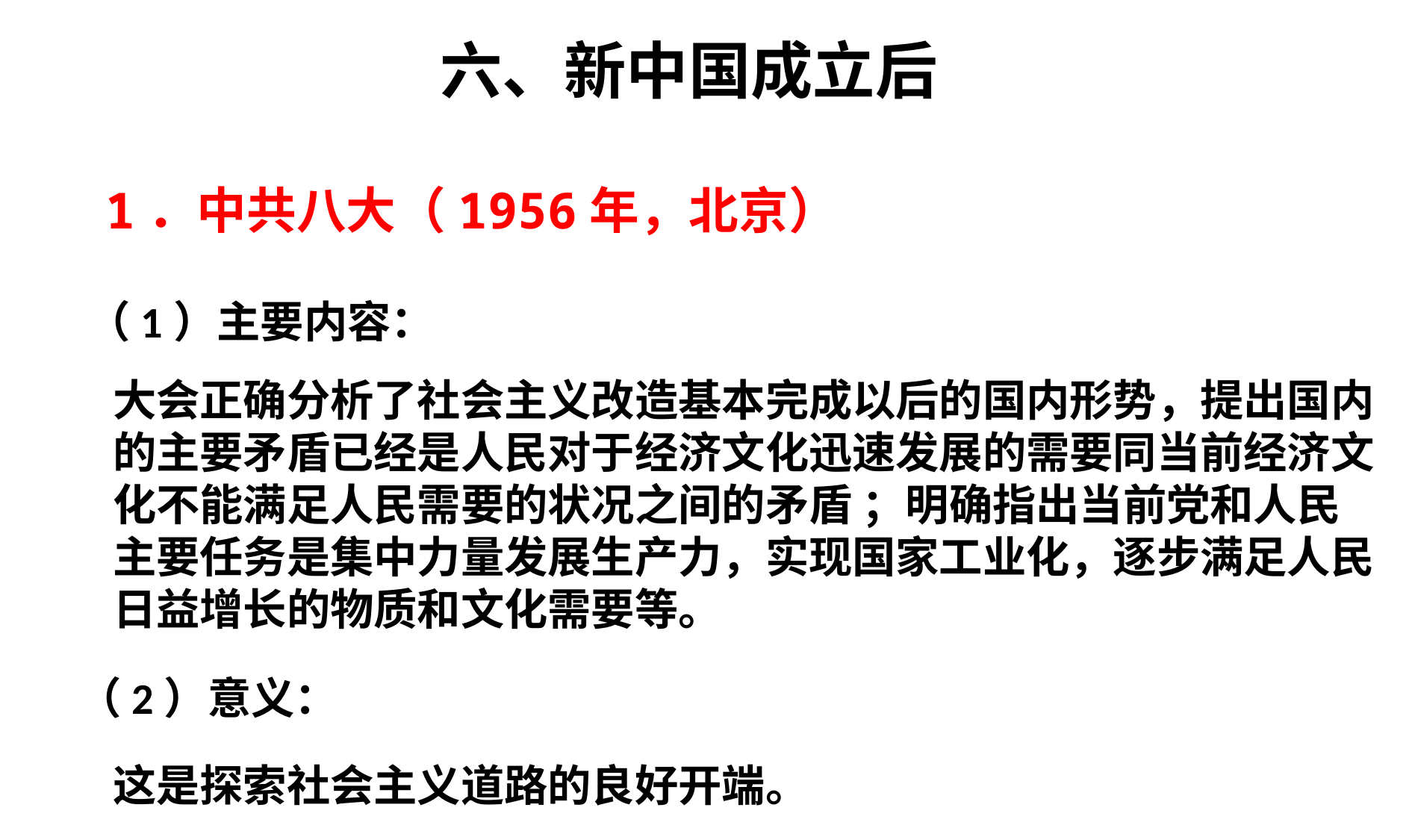

六、新中国成立后
1．中共八大（1956年，北京）
（1）主要内容：
大会正确分析了社会主义改造基本完成以后的国内形势，提出国内的主要矛盾已经是人民对于经济文化迅速发展的需要同当前经济文化不能满足人民需要的状况之间的矛盾 ；明确指出当前党和人民主要任务是集中力量发展生产力，实现国家工业化，逐步满足人民日益增长的物质和文化需要等。
（2）意义：
这是探索社会主义道路的良好开端。